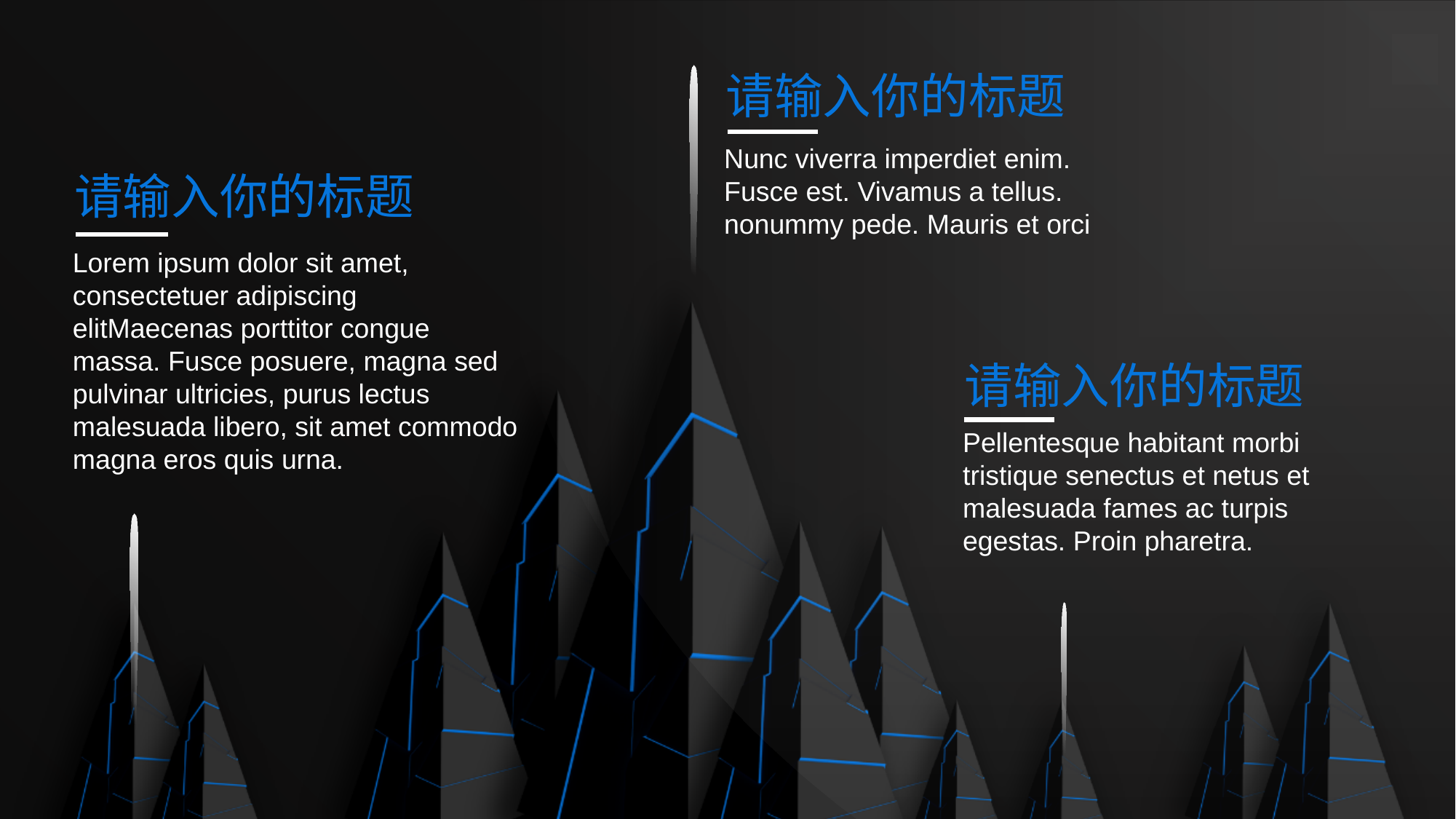

请输入你的标题

Nunc viverra imperdiet enim. Fusce est. Vivamus a tellus. nonummy pede. Mauris et orci
请输入你的标题
Lorem ipsum dolor sit amet, consectetuer adipiscing elitMaecenas porttitor congue massa. Fusce posuere, magna sed pulvinar ultricies, purus lectus malesuada libero, sit amet commodo magna eros quis urna.
请输入你的标题
Pellentesque habitant morbi tristique senectus et netus et malesuada fames ac turpis egestas. Proin pharetra.